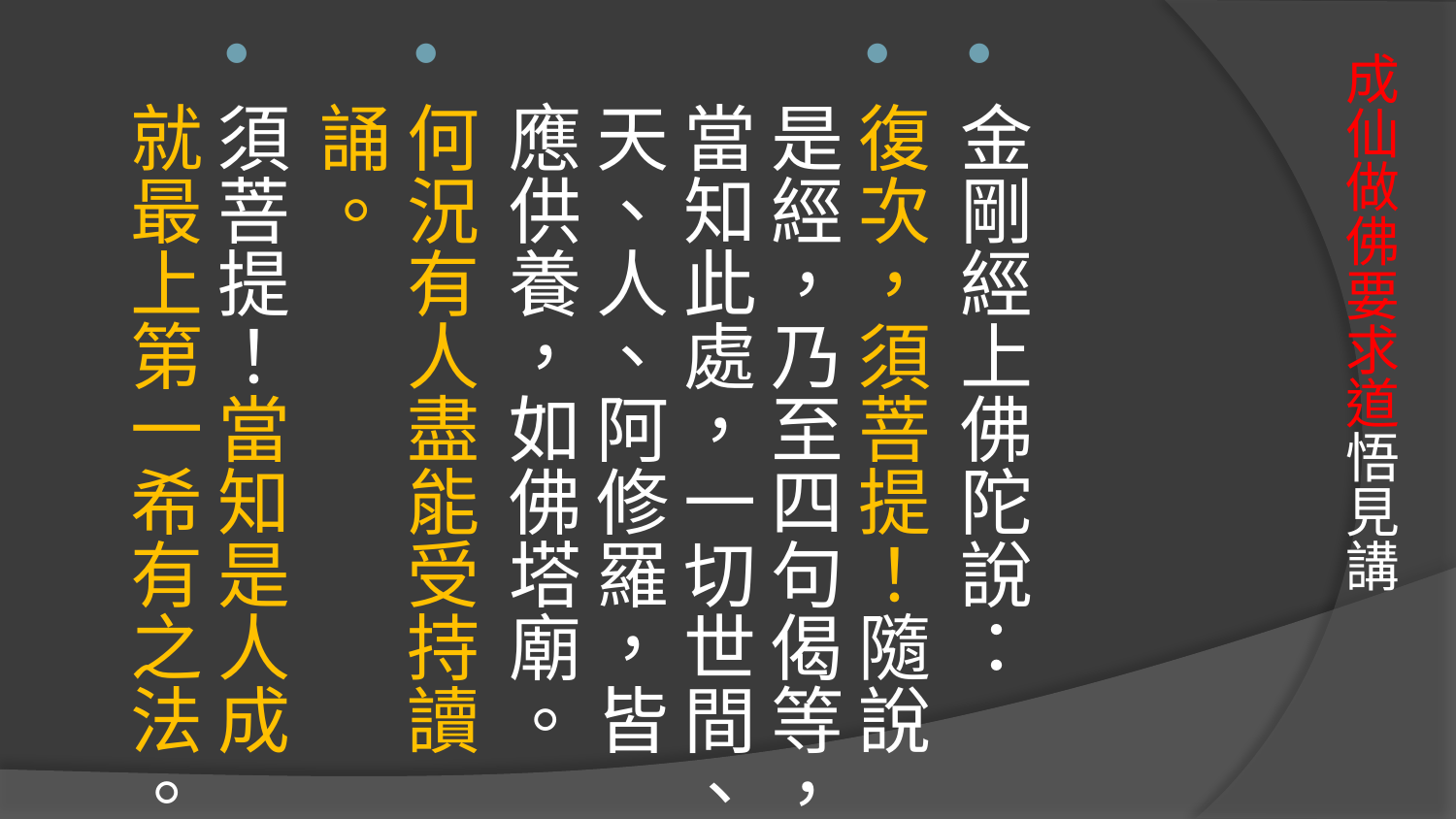

金剛經上佛陀說：
復次，須菩提！隨說是經，乃至四句偈等，當知此處，一切世間、天、人、阿修羅，皆應供養，如佛塔廟。
何況有人盡能受持讀誦。
須菩提！當知是人成就最上第一希有之法。

# 成仙做佛要求道悟見講